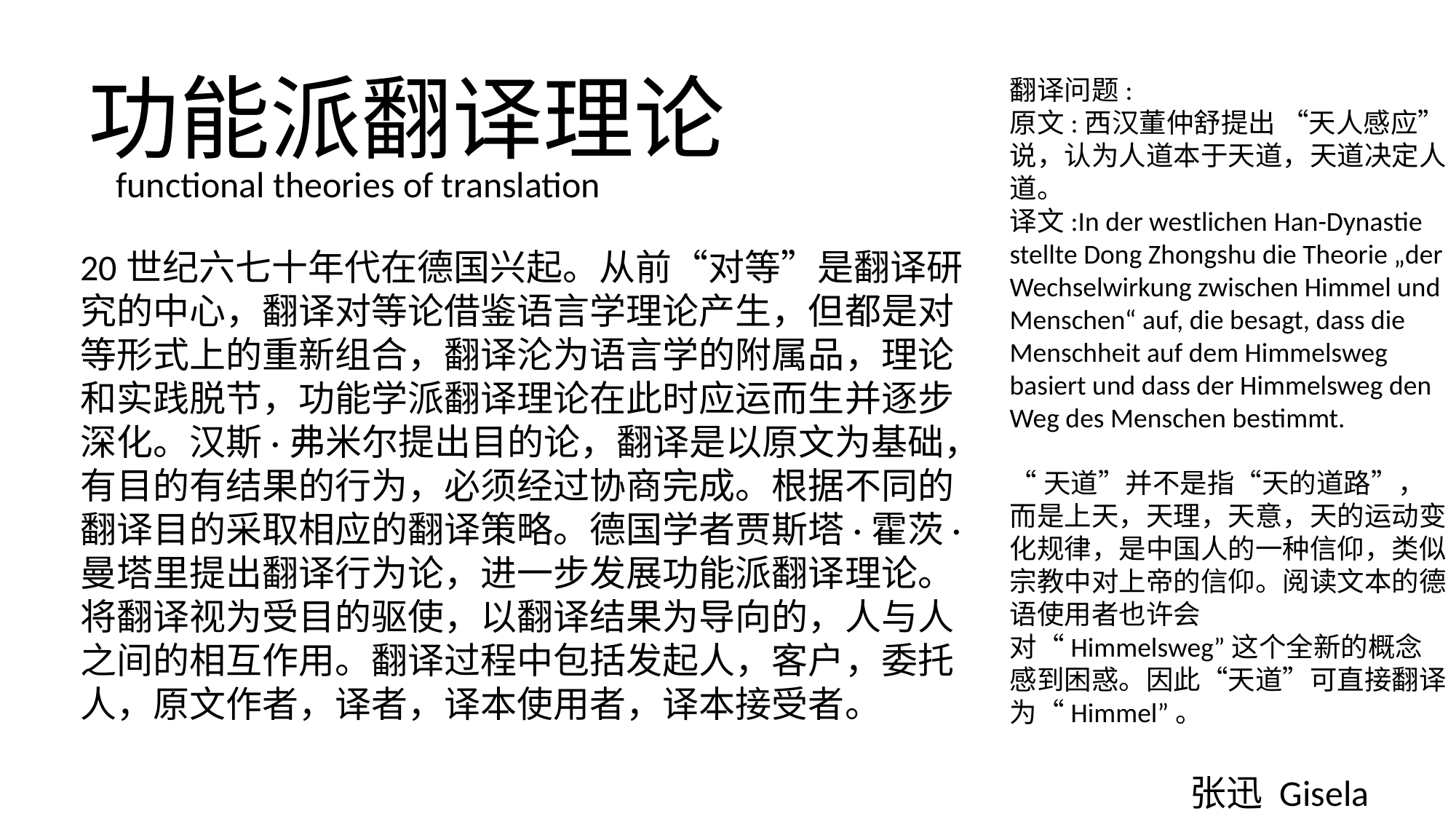

# 功能派翻译理论
翻译问题:
原文:西汉董仲舒提出 “天人感应”说，认为人道本于天道，天道决定人道。
译文:In der westlichen Han-Dynastie stellte Dong Zhongshu die Theorie „der Wechselwirkung zwischen Himmel und Menschen“ auf, die besagt, dass die Menschheit auf dem Himmelsweg basiert und dass der Himmelsweg den Weg des Menschen bestimmt.

“天道”并不是指“天的道路”，而是上天，天理，天意，天的运动变化规律，是中国人的一种信仰，类似宗教中对上帝的信仰。阅读文本的德语使用者也许会对“Himmelsweg”这个全新的概念感到困惑。因此“天道”可直接翻译为“Himmel”。
functional theories of translation
20世纪六七十年代在德国兴起。从前“对等”是翻译研究的中心，翻译对等论借鉴语言学理论产生，但都是对等形式上的重新组合，翻译沦为语言学的附属品，理论和实践脱节，功能学派翻译理论在此时应运而生并逐步深化。汉斯·弗米尔提出目的论，翻译是以原文为基础，有目的有结果的行为，必须经过协商完成。根据不同的翻译目的采取相应的翻译策略。德国学者贾斯塔·霍茨·曼塔里提出翻译行为论，进一步发展功能派翻译理论。将翻译视为受目的驱使，以翻译结果为导向的，人与人之间的相互作用。翻译过程中包括发起人，客户，委托人，原文作者，译者，译本使用者，译本接受者。
张迅 Gisela